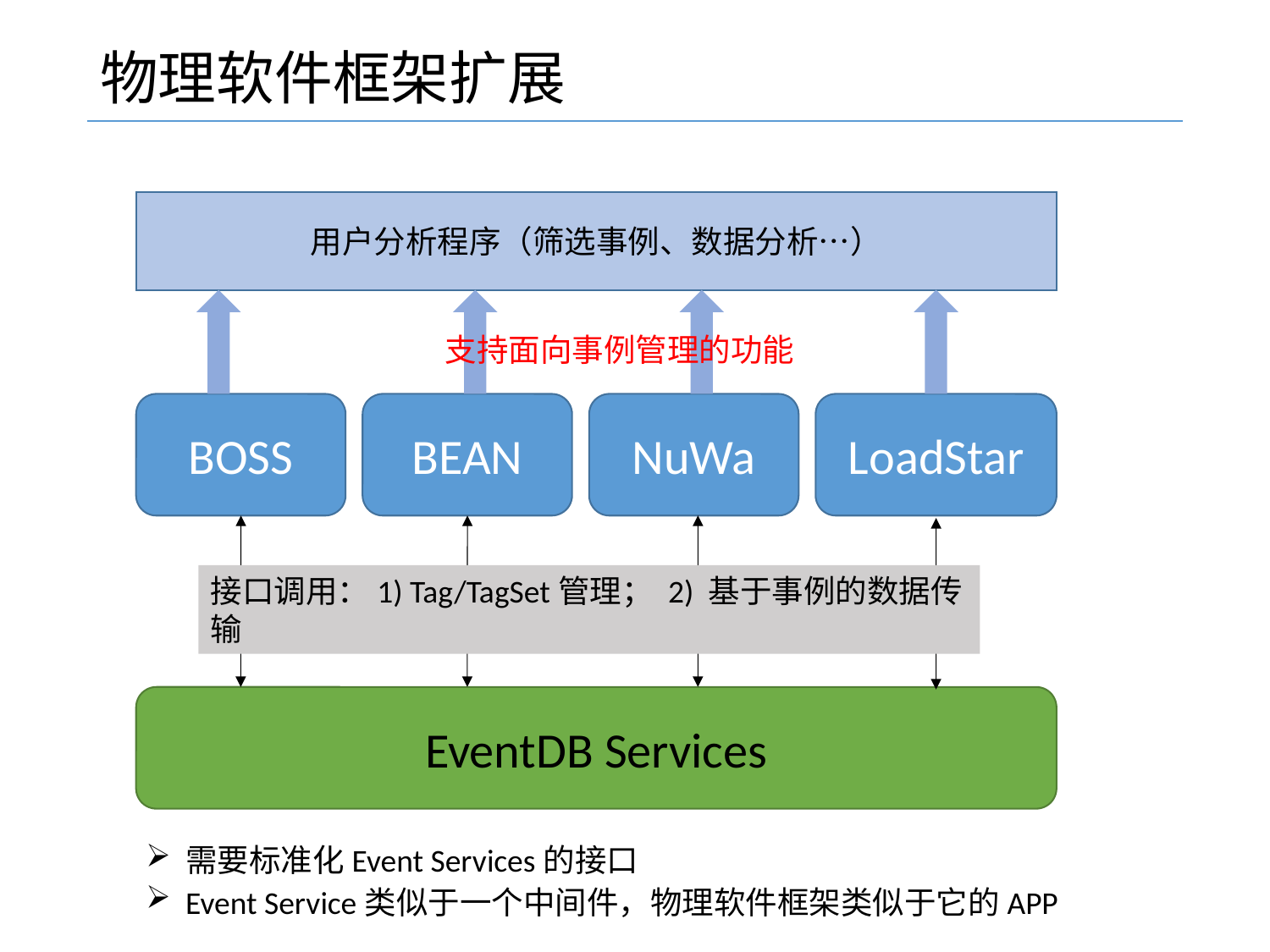

# 物理软件框架扩展
用户分析程序（筛选事例、数据分析…）

支持面向事例管理的功能

BOSS
BEAN
NuWa
LoadStar
接口调用：1) Tag/TagSet管理； 2) 基于事例的数据传输
EventDB Services
需要标准化Event Services的接口
Event Service类似于一个中间件，物理软件框架类似于它的APP